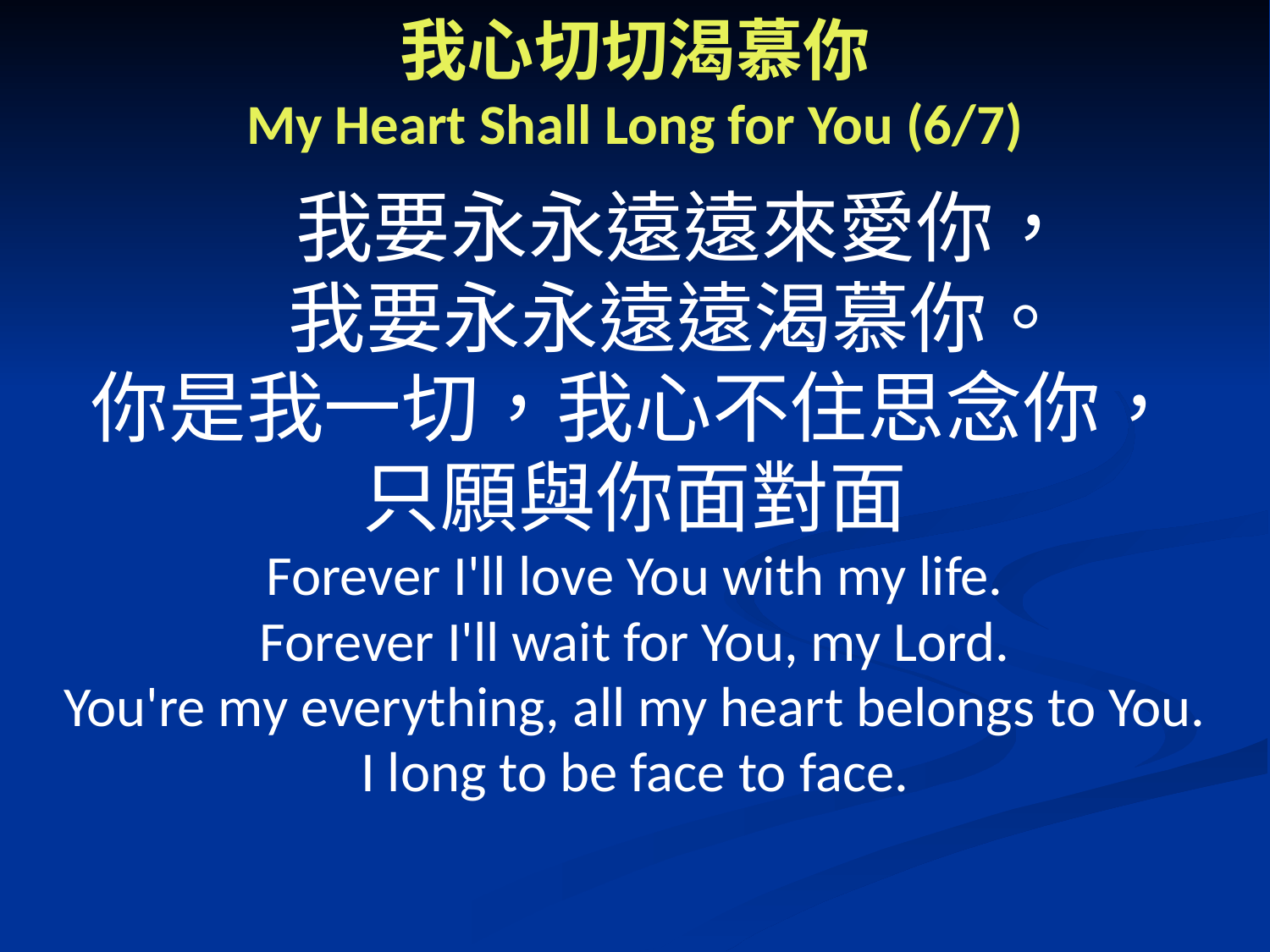

# 我心切切渴慕你 My Heart Shall Long for You (6/7)
    我要永永遠遠來愛你，
	 我要永永遠遠渴慕你。
你是我一切，我心不住思念你，
只願與你面對面
Forever I'll love You with my life.
Forever I'll wait for You, my Lord.
You're my everything, all my heart belongs to You.
I long to be face to face.